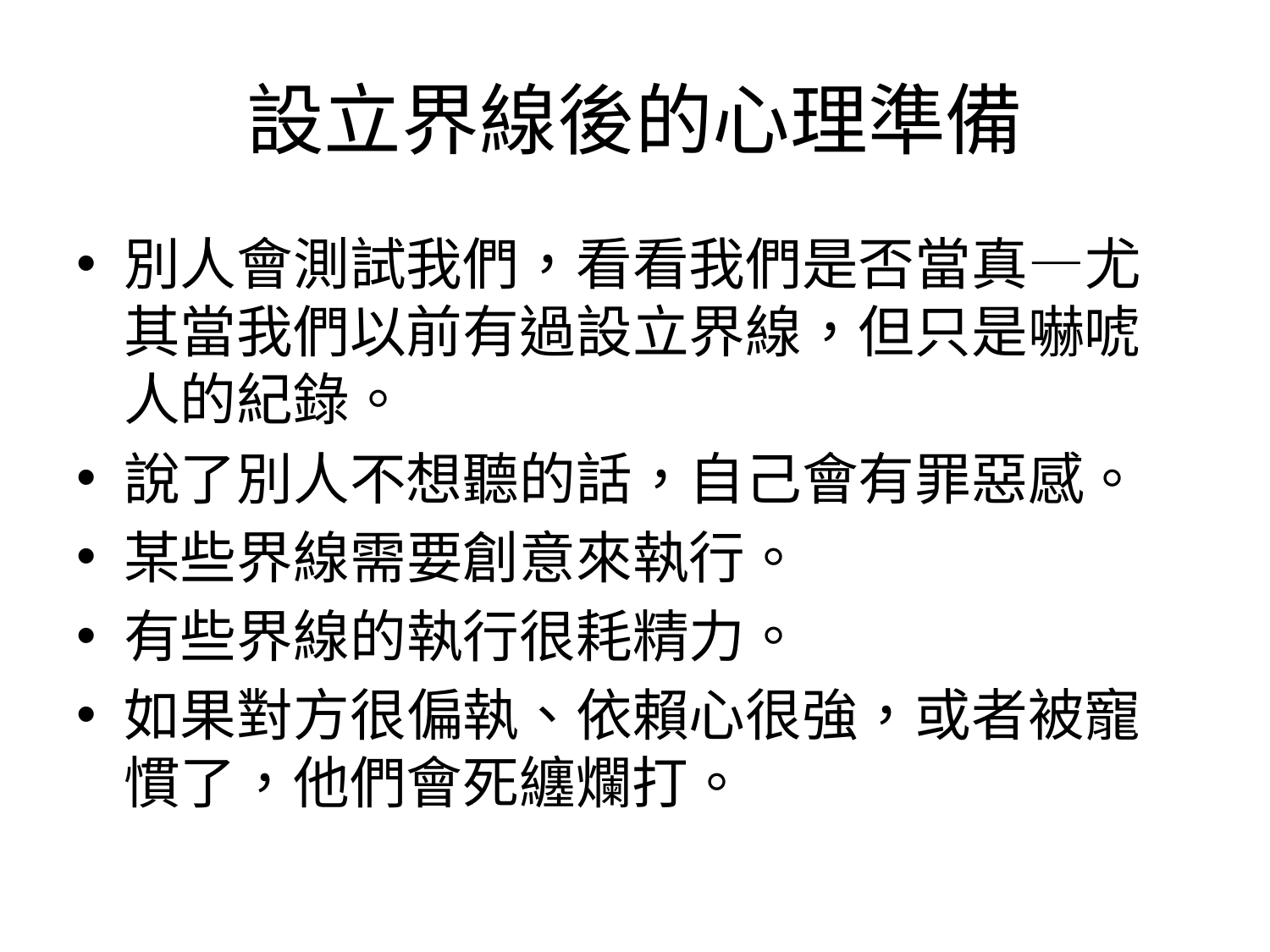

# 設立界線後的心理準備
別人會測試我們，看看我們是否當真—尤其當我們以前有過設立界線，但只是嚇唬人的紀錄。
說了別人不想聽的話，自己會有罪惡感。
某些界線需要創意來執行。
有些界線的執行很耗精力。
如果對方很偏執、依賴心很強，或者被寵慣了，他們會死纏爛打。